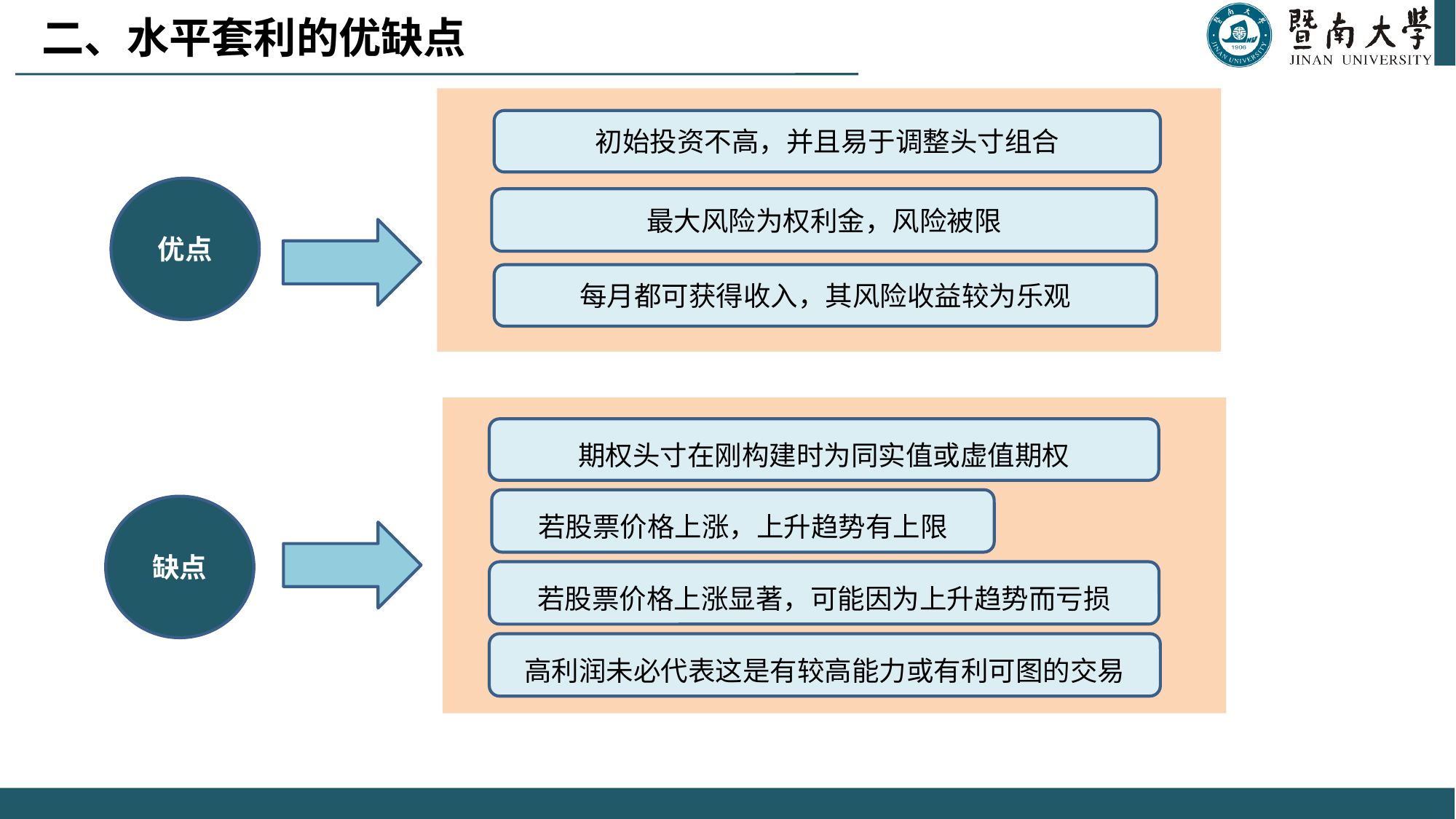

二、水平套利的优缺点

初始投资不高，并且易于调整头寸组合
优点
最大风险为权利金，风险被限

每月都可获得收入，其风险收益较为乐观

期权头寸在刚构建时为同实值或虚值期权
若股票价格上涨，上升趋势有上限
缺点

若股票价格上涨显著，可能因为上升趋势而亏损
高利润未必代表这是有较高能力或有利可图的交易